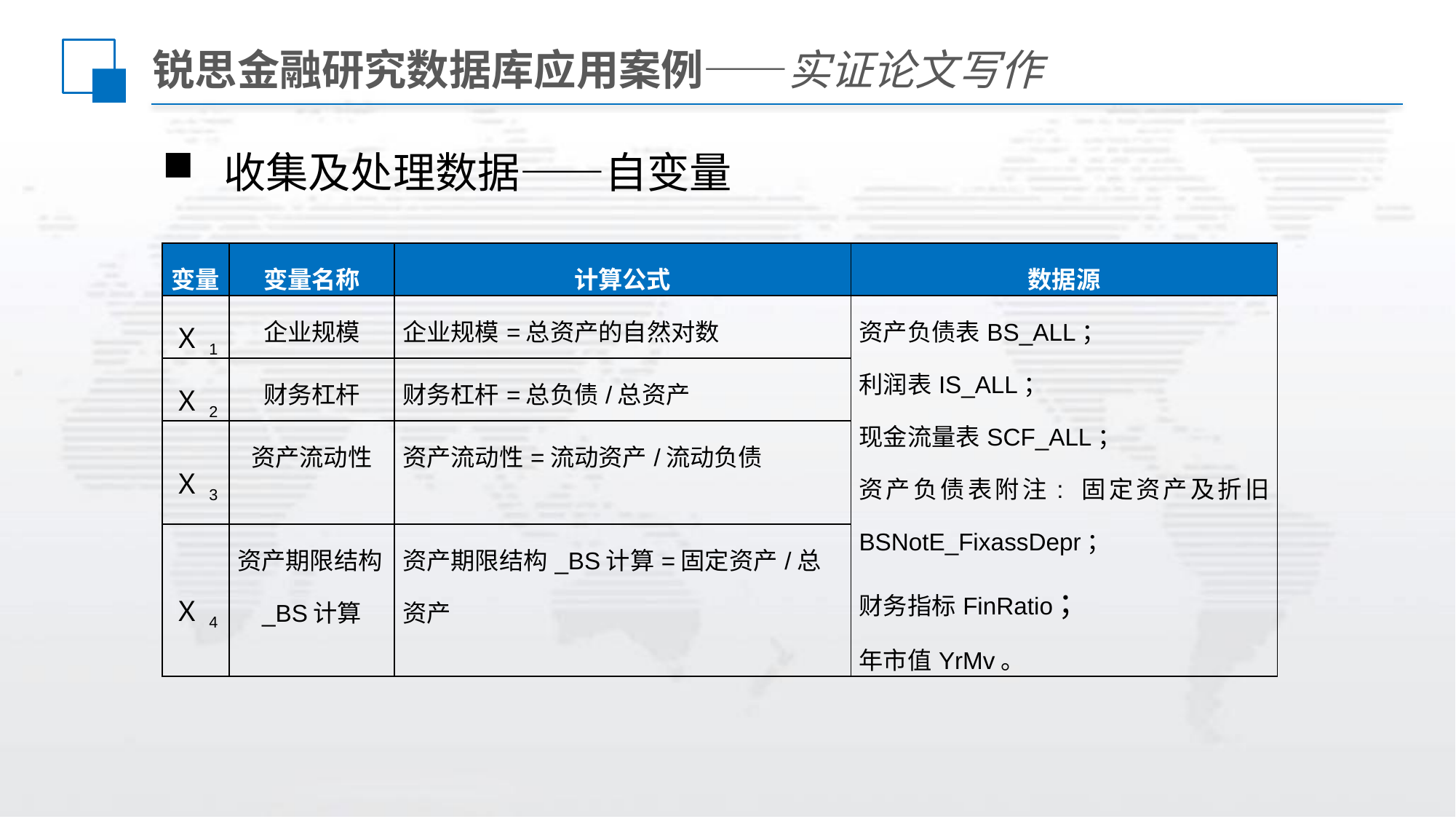

# 锐思金融研究数据库应用案例——实证论文写作
收集及处理数据——自变量

| 变量 | 变量名称 | 计算公式 | 数据源 |
| --- | --- | --- | --- |
| Ｘ1 | 企业规模 | 企业规模=总资产的自然对数 | 资产负债表BS\_ALL； 利润表IS\_ALL； 现金流量表SCF\_ALL； 资产负债表附注: 固定资产及折旧 BSNotE\_FixassDepr； 财务指标FinRatio； 年市值YrMv。 |
| Ｘ2 | 财务杠杆 | 财务杠杆=总负债/总资产 |  |
| Ｘ3 | 资产流动性 | 资产流动性=流动资产/流动负债 |  |
| Ｘ4 | 资产期限结构\_BS计算 | 资产期限结构\_BS计算=固定资产/总资产 |  |